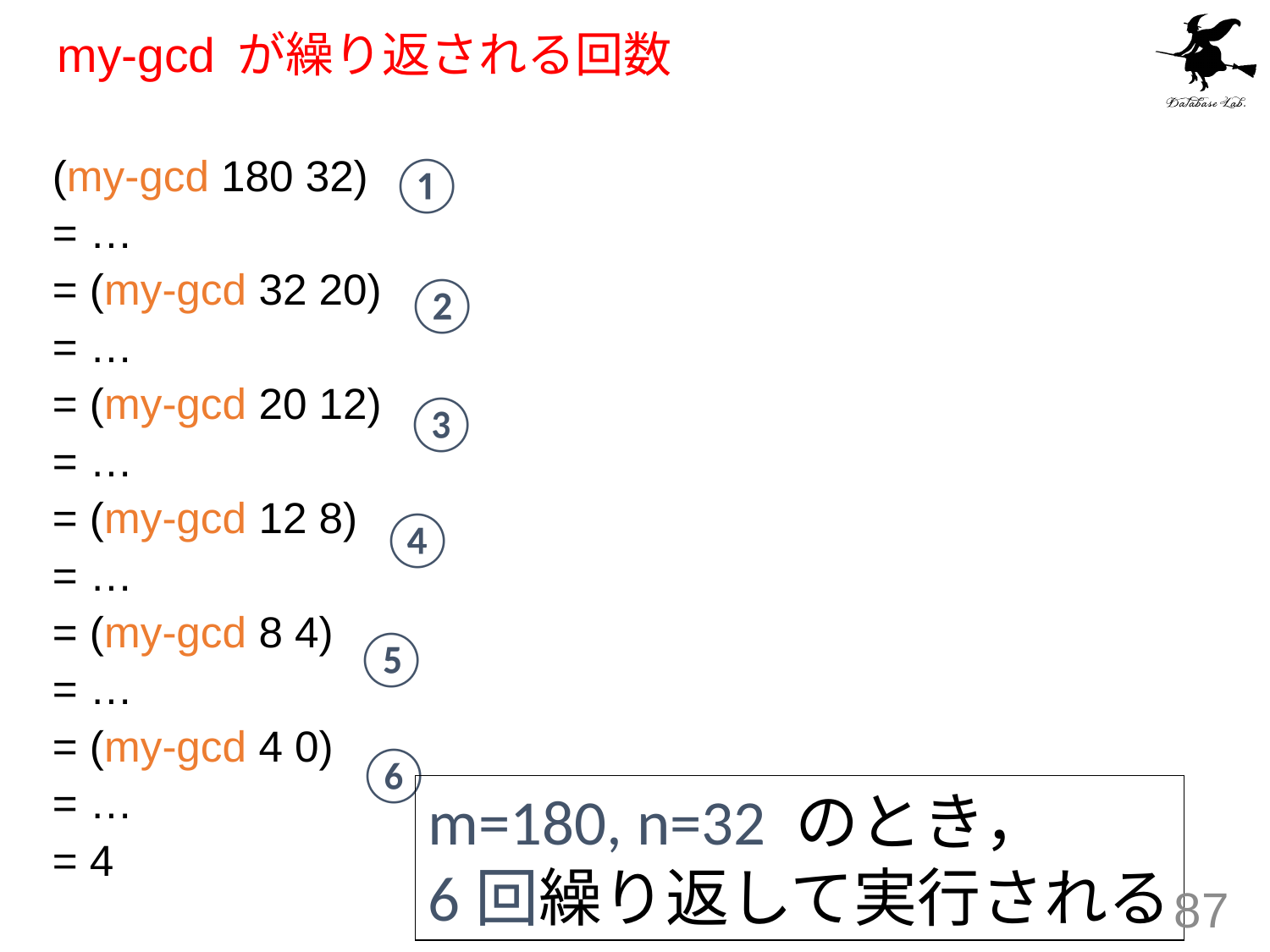

# my-gcd が繰り返される回数
①
(my-gcd 180 32)
= …
= (my-gcd 32 20)
= …
= (my-gcd 20 12)
= …
= (my-gcd 12 8)
= …
= (my-gcd 8 4)
= …
= (my-gcd 4 0)
= …
= 4

②
③
④
⑤
⑥
m=180, n=32 のとき，
6回繰り返して実行される
87